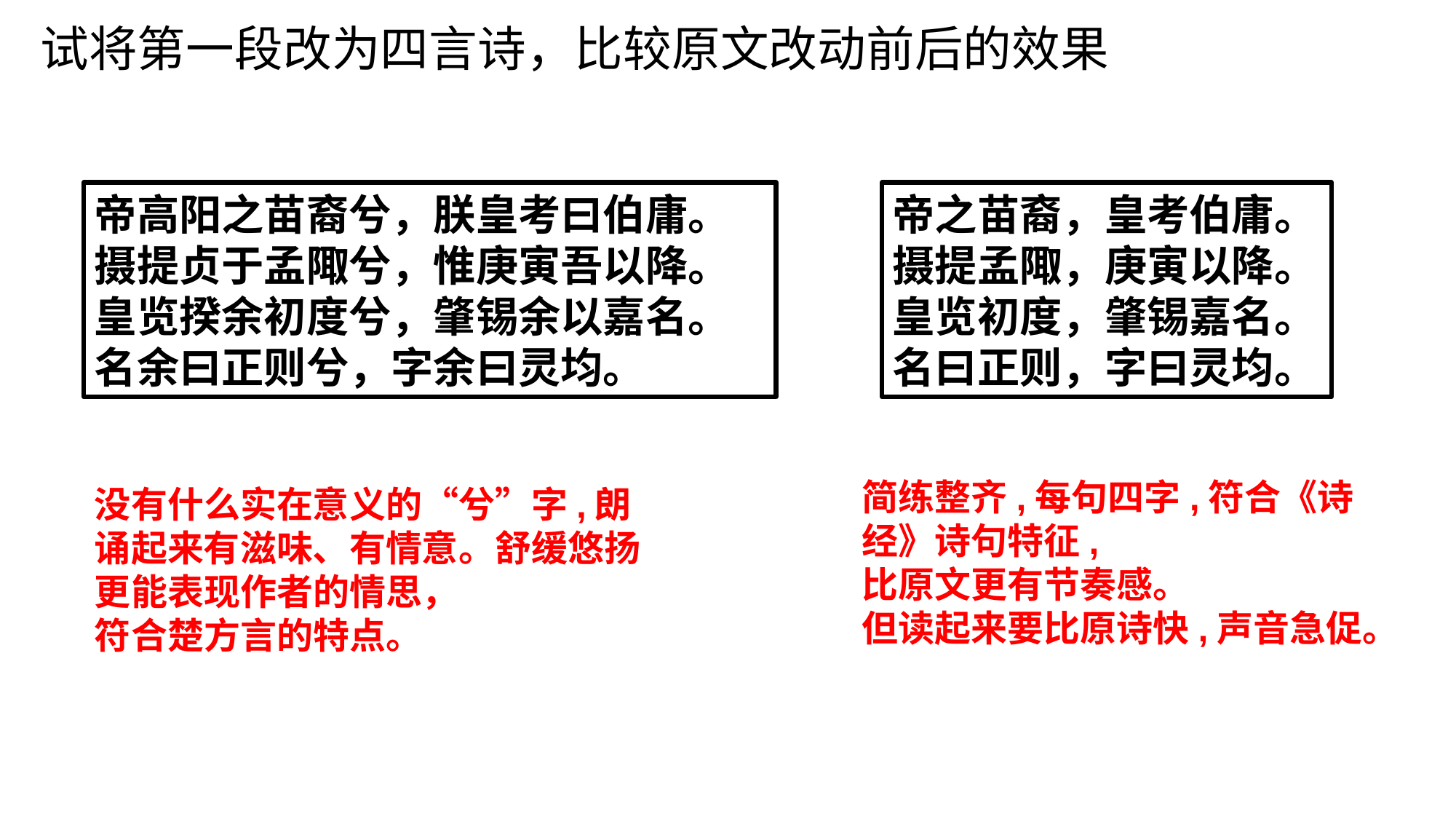

试将第一段改为四言诗，比较原文改动前后的效果
帝高阳之苗裔兮，朕皇考曰伯庸。
摄提贞于孟陬兮，惟庚寅吾以降。
皇览揆余初度兮，肇锡余以嘉名。
名余曰正则兮，字余曰灵均。
帝之苗裔，皇考伯庸。
摄提孟陬，庚寅以降。
皇览初度，肇锡嘉名。
名曰正则，字曰灵均。
简练整齐,每句四字,符合《诗经》诗句特征,
比原文更有节奏感。
但读起来要比原诗快,声音急促。
没有什么实在意义的“兮”字,朗诵起来有滋味、有情意。舒缓悠扬
更能表现作者的情思，
符合楚方言的特点。